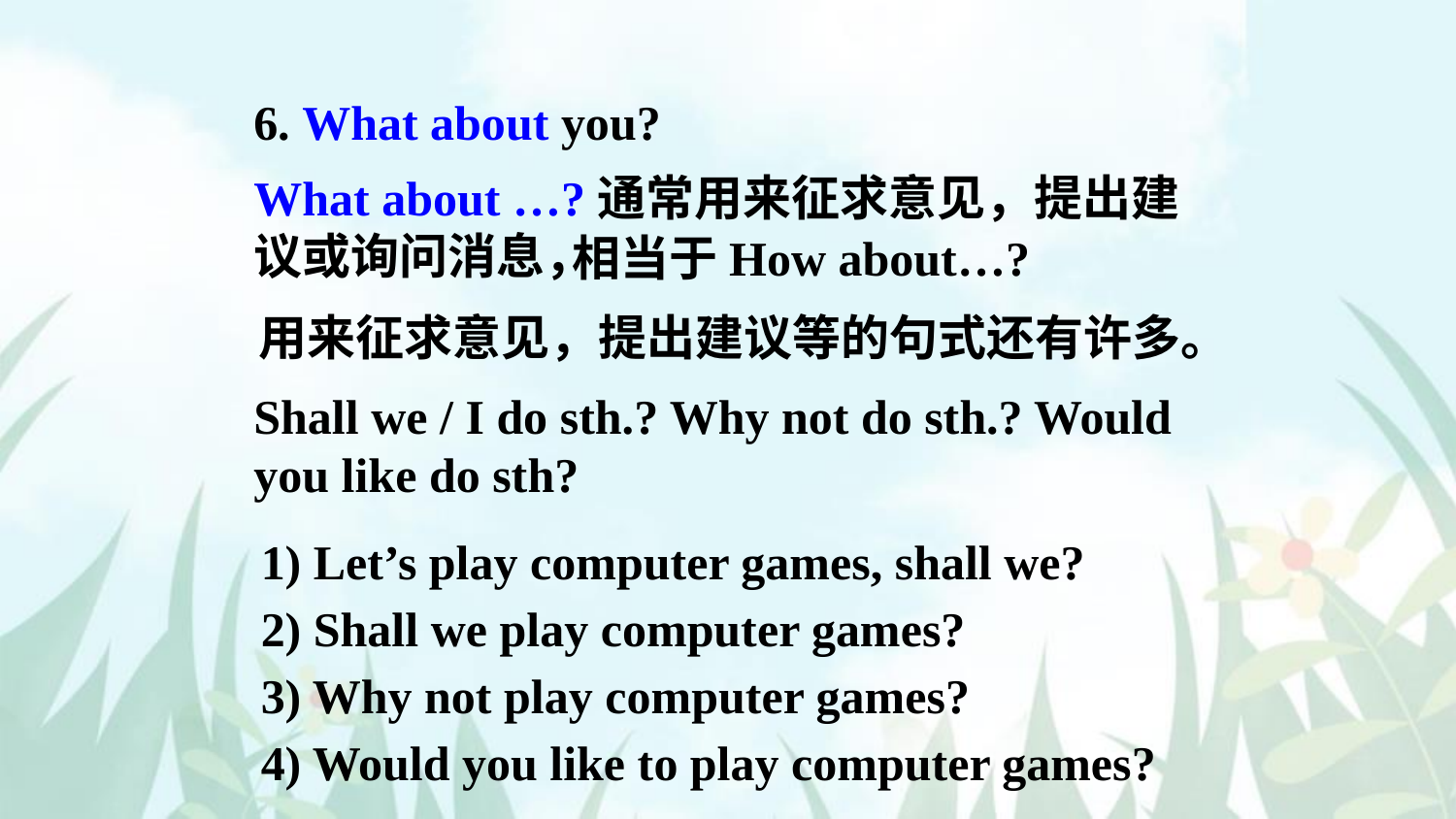

6. What about you?
What about …?通常用来征求意见，提出建议或询问消息，
相当于How about…?
用来征求意见，提出建议等的句式还有许多。
Shall we / I do sth.? Why not do sth.? Would you like do sth?
    1) Let’s play computer games, shall we?
    2) Shall we play computer games?
    3) Why not play computer games?
    4) Would you like to play computer games?